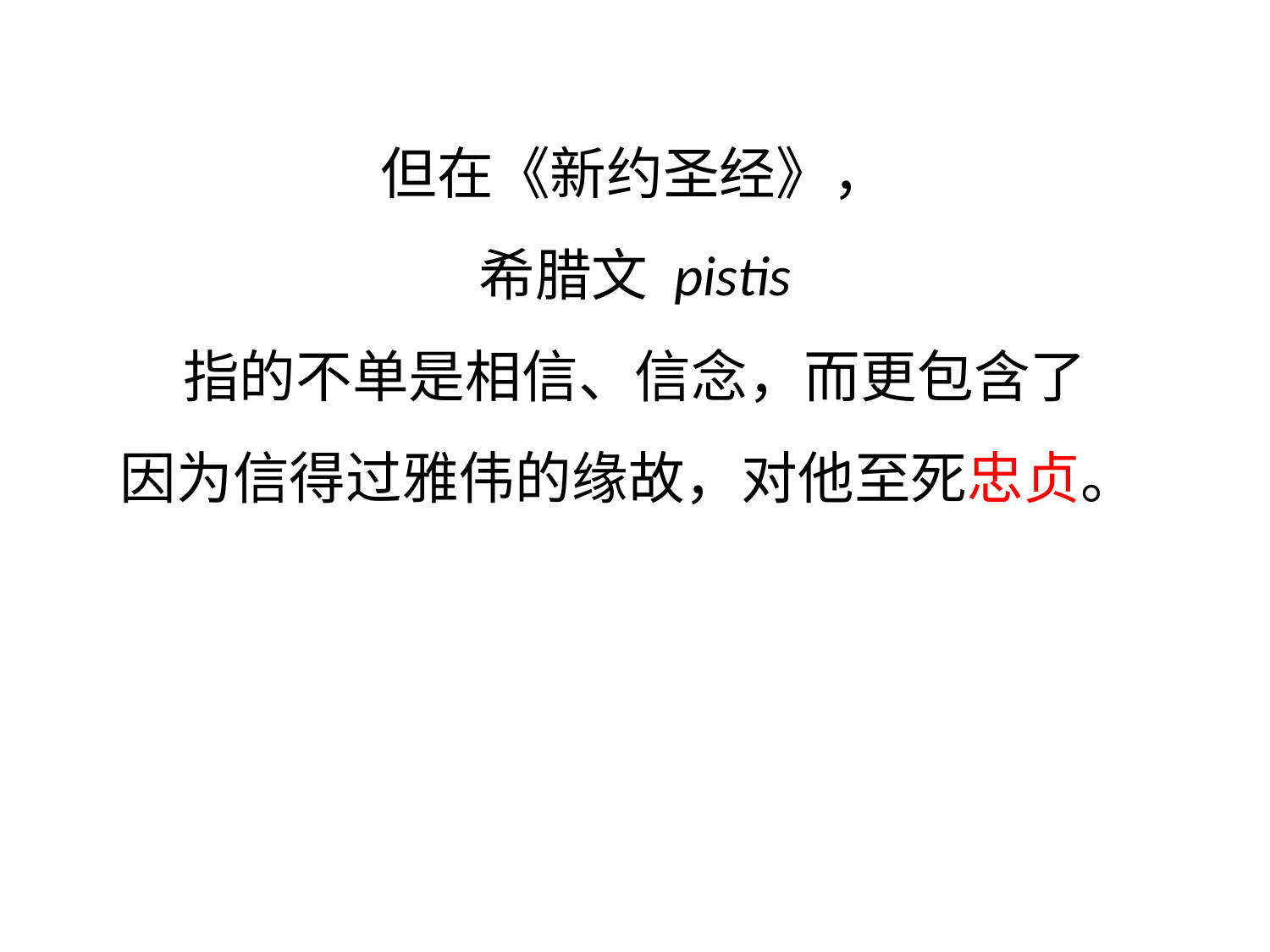

# 但在《新约圣经》， 希腊文 pistis 指的不单是相信、信念，而更包含了 因为信得过雅伟的缘故，对他至死忠贞。